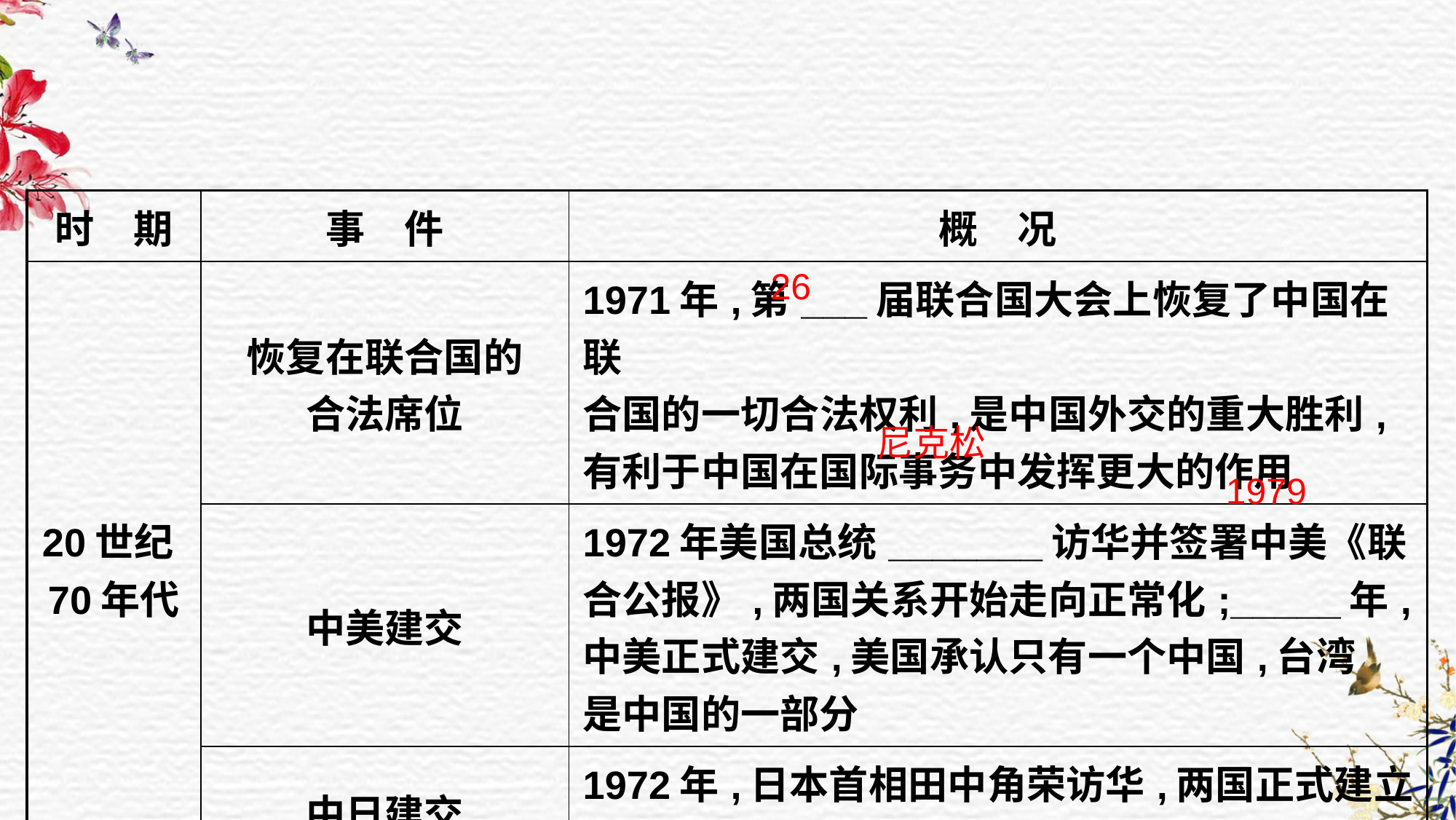

| 时　期 | 事　件 | 概　况 |
| --- | --- | --- |
| 20世纪70年代 | 恢复在联合国的 合法席位 | 1971年,第\_\_\_届联合国大会上恢复了中国在联 合国的一切合法权利,是中国外交的重大胜利, 有利于中国在国际事务中发挥更大的作用 |
|  | 中美建交 | 1972年美国总统\_\_\_\_\_\_\_访华并签署中美《联 合公报》,两国关系开始走向正常化;\_\_\_\_\_年, 中美正式建交,美国承认只有一个中国,台湾 是中国的一部分 |
|  | 中日建交 | 1972年,日本首相田中角荣访华,两国正式建立外交关系 |
26
尼克松
1979